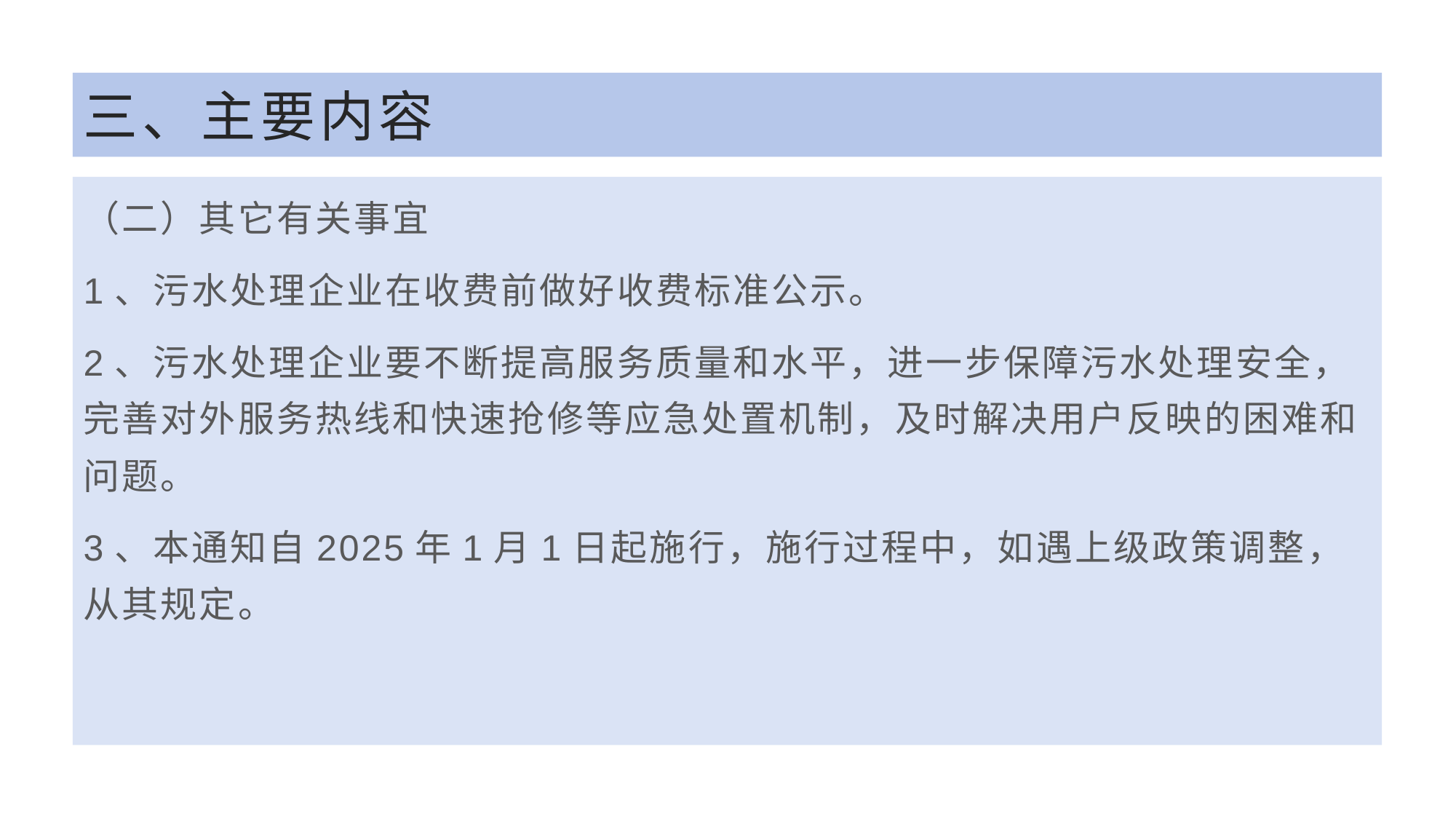

# 三、主要内容
（二）其它有关事宜
1、污水处理企业在收费前做好收费标准公示。
2、污水处理企业要不断提高服务质量和水平，进一步保障污水处理安全，完善对外服务热线和快速抢修等应急处置机制，及时解决用户反映的困难和问题。
3、本通知自2025年1月1日起施行，施行过程中，如遇上级政策调整，从其规定。